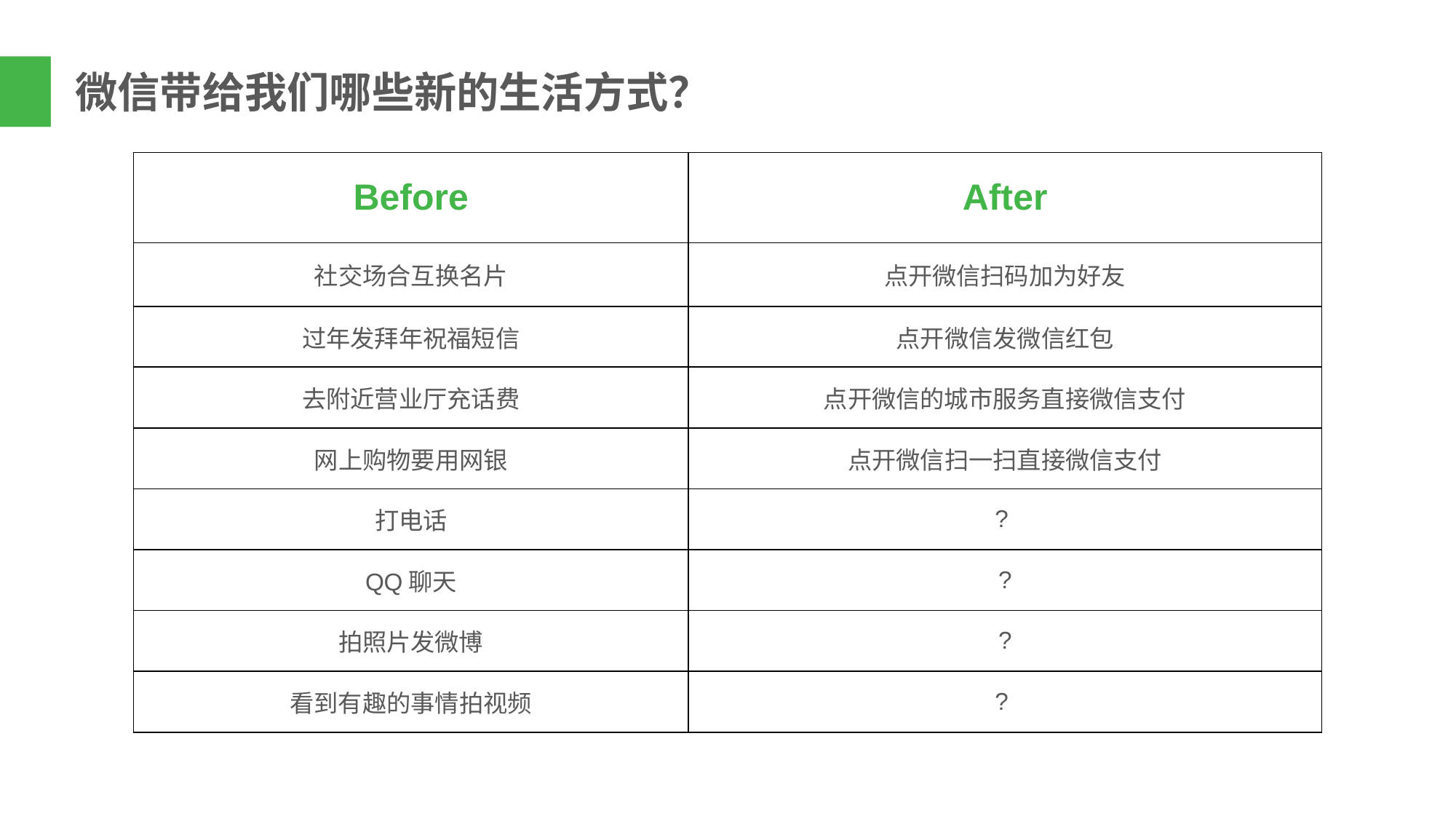

微信带给我们哪些新的生活方式？
| Before | After |
| --- | --- |
| 社交场合互换名片 | 点开微信扫码加为好友 |
| 过年发拜年祝福短信 | 点开微信发微信红包 |
| 去附近营业厅充话费 | 点开微信的城市服务直接微信支付 |
| 网上购物要用网银 | 点开微信扫一扫直接微信支付 |
| 打电话 | ? |
| QQ聊天 | ? |
| 拍照片发微博 | ? |
| 看到有趣的事情拍视频 | ? |